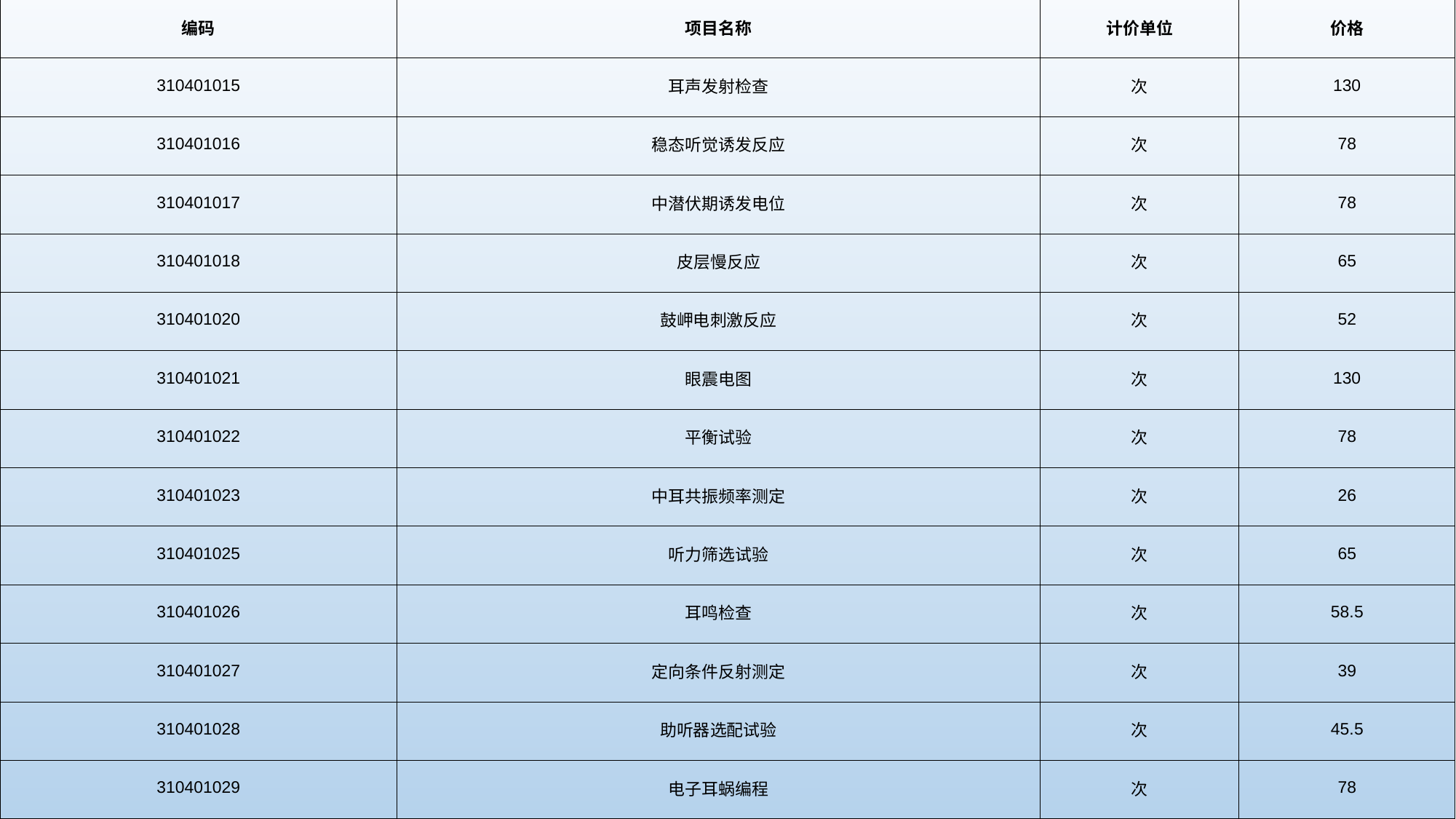

| 编码 | 项目名称 | 计价单位 | 价格 |
| --- | --- | --- | --- |
| 310401015 | 耳声发射检查 | 次 | 130 |
| 310401016 | 稳态听觉诱发反应 | 次 | 78 |
| 310401017 | 中潜伏期诱发电位 | 次 | 78 |
| 310401018 | 皮层慢反应 | 次 | 65 |
| 310401020 | 鼓岬电刺激反应 | 次 | 52 |
| 310401021 | 眼震电图 | 次 | 130 |
| 310401022 | 平衡试验 | 次 | 78 |
| 310401023 | 中耳共振频率测定 | 次 | 26 |
| 310401025 | 听力筛选试验 | 次 | 65 |
| 310401026 | 耳鸣检查 | 次 | 58.5 |
| 310401027 | 定向条件反射测定 | 次 | 39 |
| 310401028 | 助听器选配试验 | 次 | 45.5 |
| 310401029 | 电子耳蜗编程 | 次 | 78 |